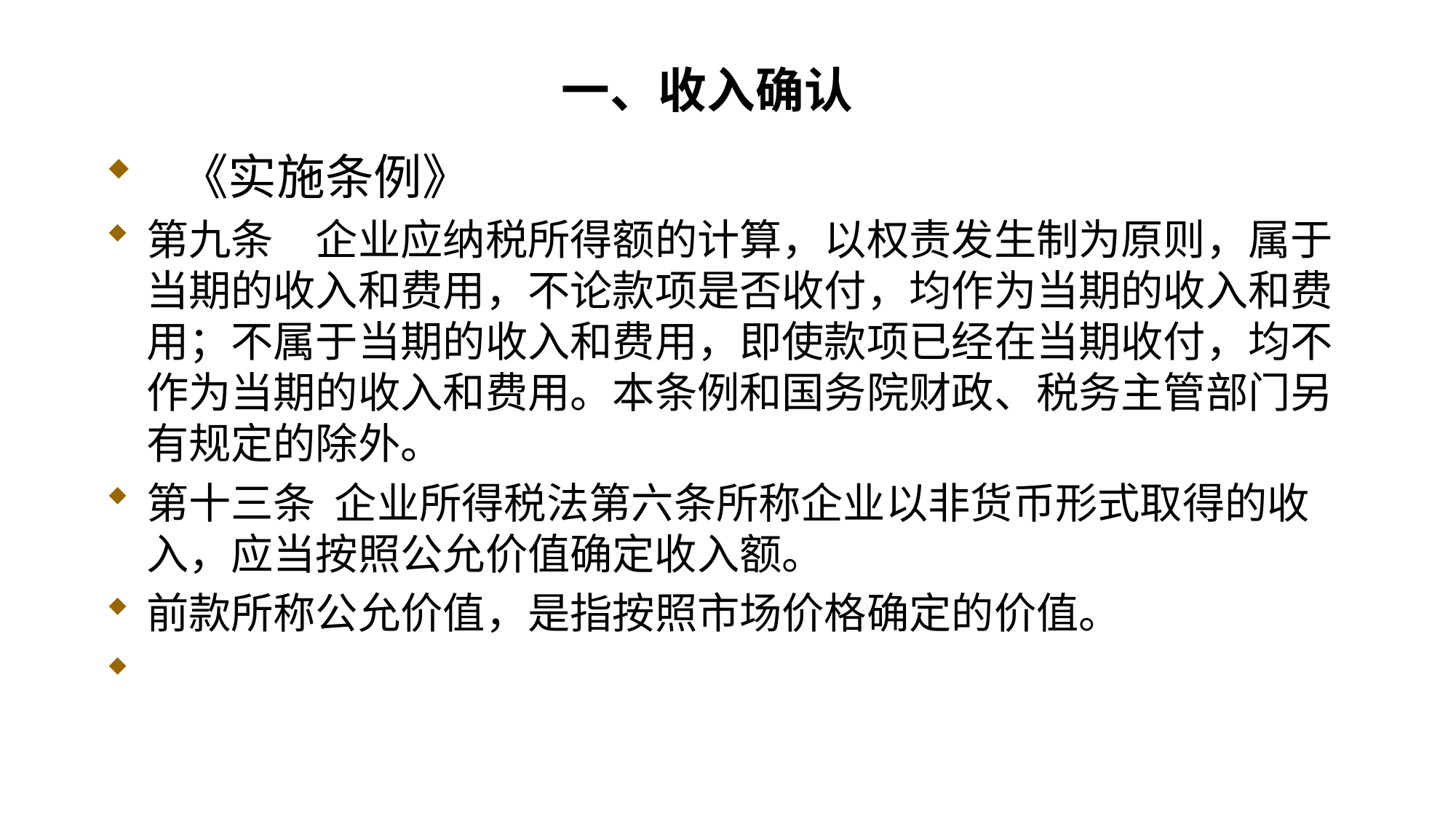

# 一、收入确认
  《实施条例》
第九条　企业应纳税所得额的计算，以权责发生制为原则，属于当期的收入和费用，不论款项是否收付，均作为当期的收入和费用；不属于当期的收入和费用，即使款项已经在当期收付，均不作为当期的收入和费用。本条例和国务院财政、税务主管部门另有规定的除外。
第十三条  企业所得税法第六条所称企业以非货币形式取得的收入，应当按照公允价值确定收入额。
前款所称公允价值，是指按照市场价格确定的价值。